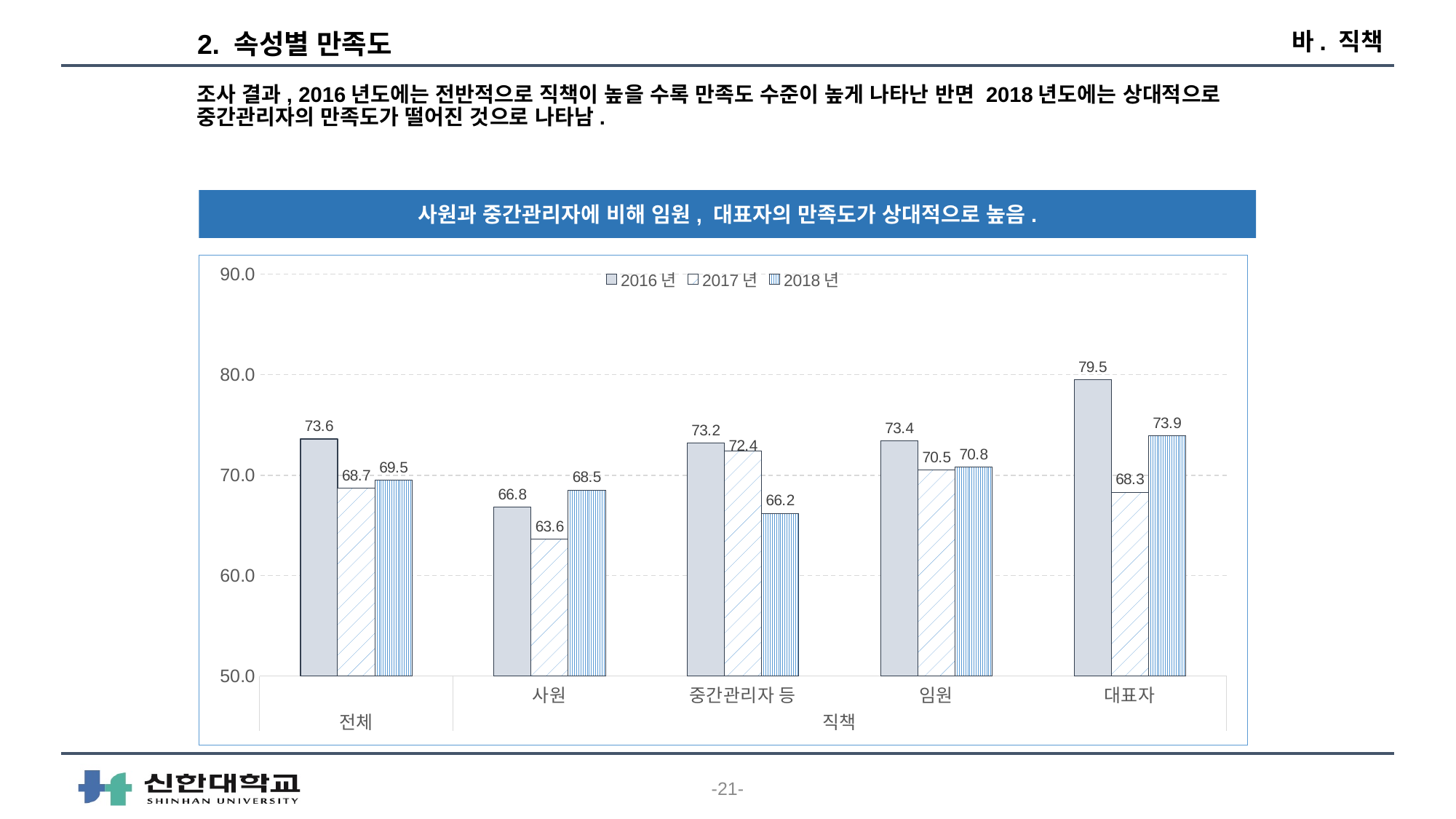

바. 직책
# 2. 속성별 만족도
조사 결과, 2016년도에는 전반적으로 직책이 높을 수록 만족도 수준이 높게 나타난 반면 2018년도에는 상대적으로 중간관리자의 만족도가 떨어진 것으로 나타남.
사원과 중간관리자에 비해 임원, 대표자의 만족도가 상대적으로 높음.

### Chart

| Category | 2016년 | 2017년 | 2018년 |
|---|---|---|---|
|  | 73.6 | 68.7 | 69.5 |
| 사원 | 66.8 | 63.6 | 68.5 |
| 중간관리자 등 | 73.2 | 72.4 | 66.2 |
| 임원 | 73.4 | 70.5 | 70.8 |
| 대표자 | 79.5 | 68.3 | 73.9 |
-21-